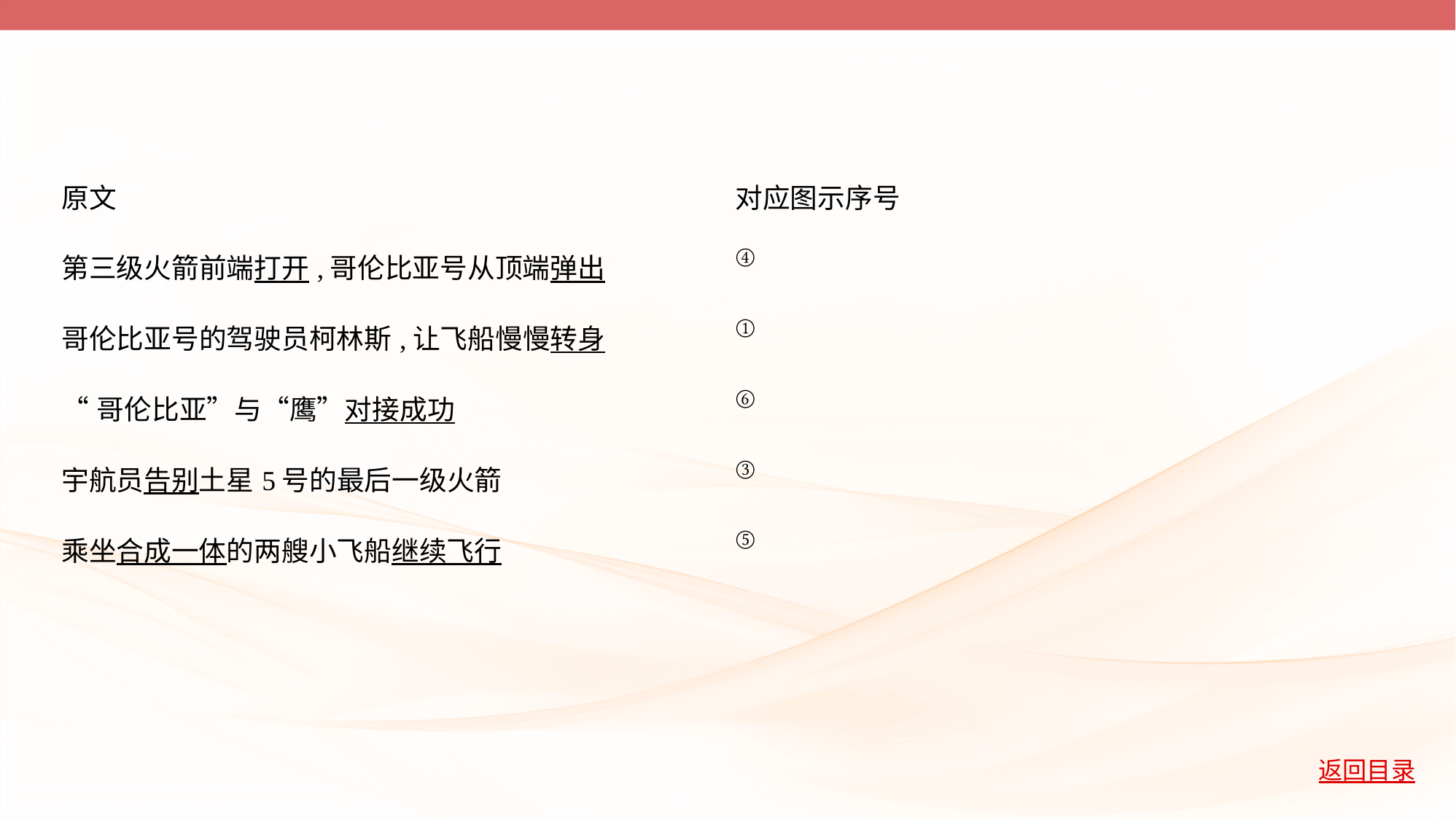

| 原文 | 对应图示序号 |
| --- | --- |
| 第三级火箭前端打开,哥伦比亚号从顶端弹出 | ④ |
| 哥伦比亚号的驾驶员柯林斯,让飞船慢慢转身 | ① |
| “哥伦比亚”与“鹰”对接成功 | ⑥ |
| 宇航员告别土星5号的最后一级火箭 | ③ |
| 乘坐合成一体的两艘小飞船继续飞行 | ⑤ |